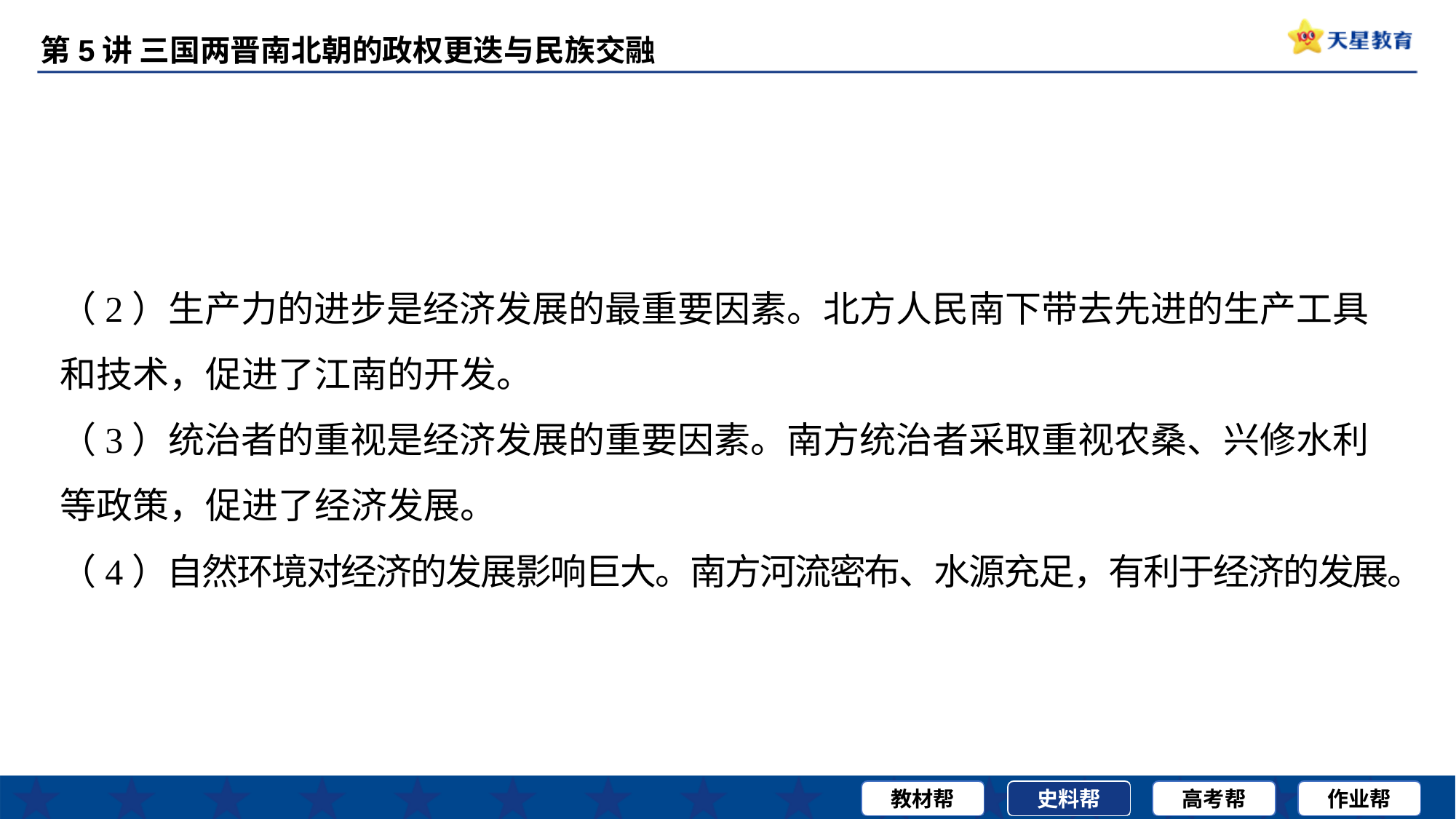

（2）生产力的进步是经济发展的最重要因素。北方人民南下带去先进的生产工具和技术，促进了江南的开发。
（3）统治者的重视是经济发展的重要因素。南方统治者采取重视农桑、兴修水利等政策，促进了经济发展。
（4）自然环境对经济的发展影响巨大。南方河流密布、水源充足，有利于经济的发展。